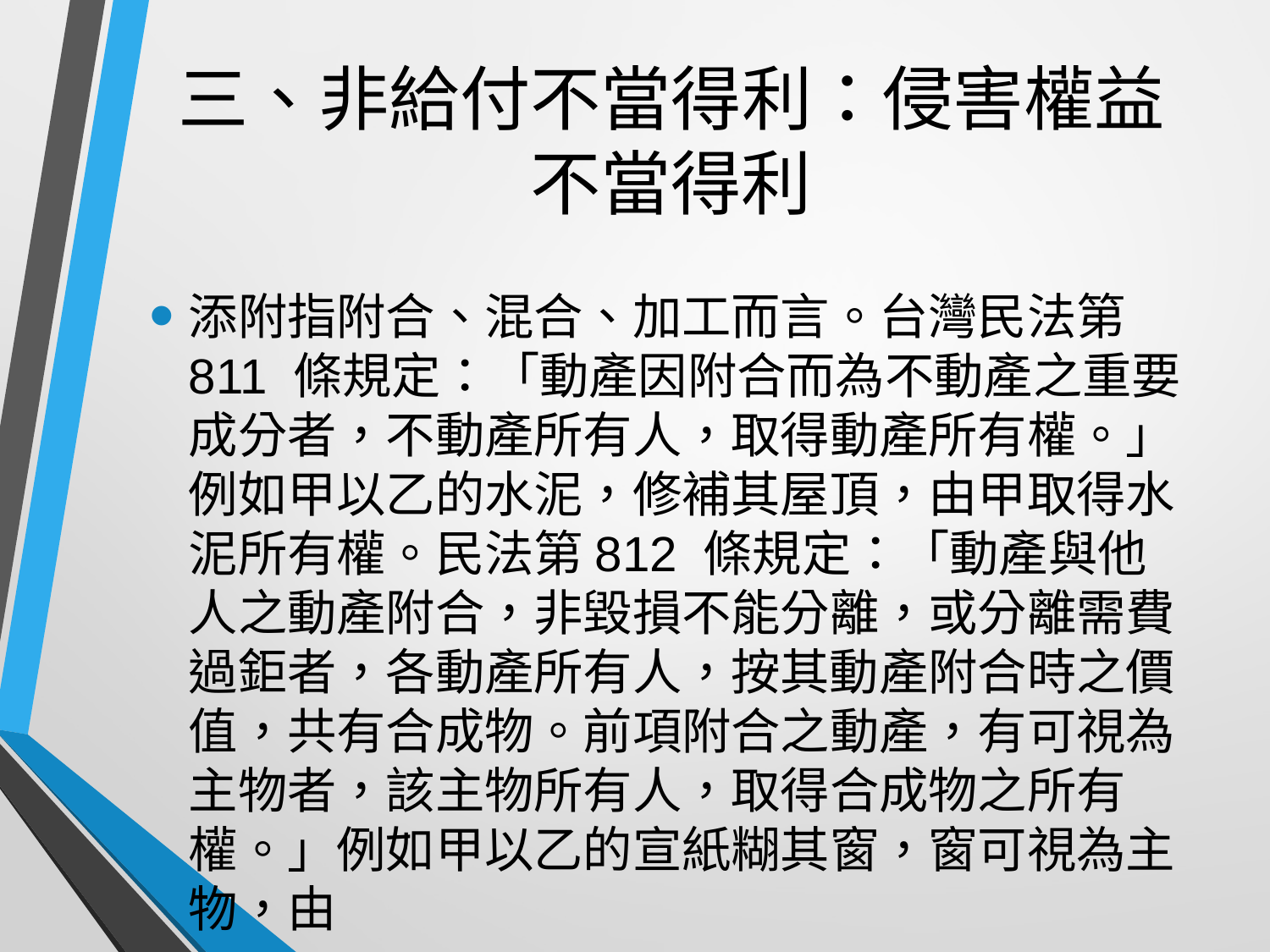

# 三、非給付不當得利：侵害權益不當得利
添附指附合、混合、加工而言。台灣民法第 811 條規定：「動產因附合而為不動產之重要成分者，不動產所有人，取得動產所有權。」例如甲以乙的水泥，修補其屋頂，由甲取得水泥所有權。民法第812 條規定：「動產與他人之動產附合，非毀損不能分離，或分離需費過鉅者，各動產所有人，按其動產附合時之價值，共有合成物。前項附合之動產，有可視為主物者，該主物所有人，取得合成物之所有權。」例如甲以乙的宣紙糊其窗，窗可視為主物，由